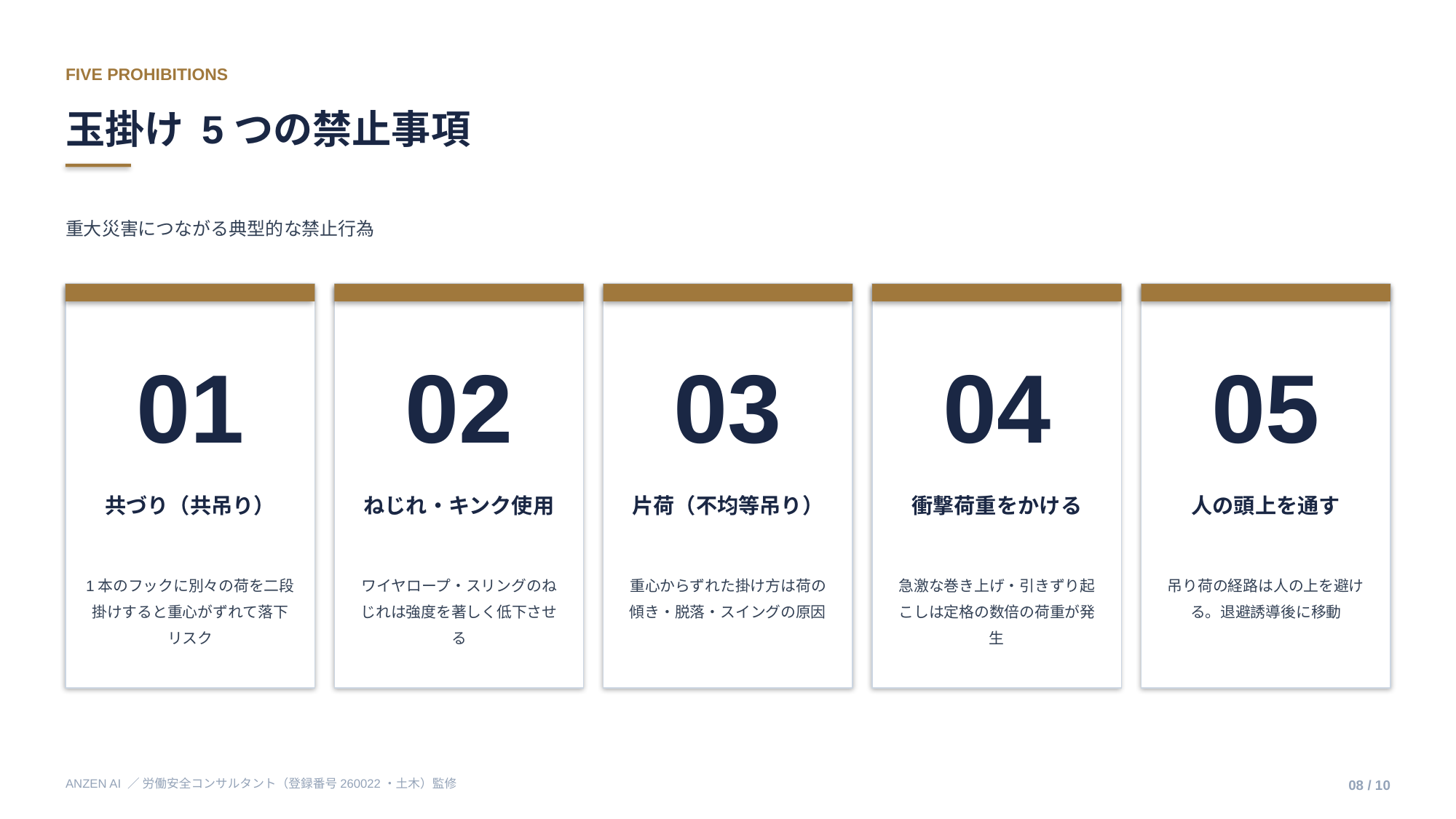

FIVE PROHIBITIONS
玉掛け 5つの禁止事項

重大災害につながる典型的な禁止行為

01
02
03
04
05
共づり（共吊り）
ねじれ・キンク使用
片荷（不均等吊り）
衝撃荷重をかける
人の頭上を通す
1本のフックに別々の荷を二段掛けすると重心がずれて落下リスク
ワイヤロープ・スリングのねじれは強度を著しく低下させる
重心からずれた掛け方は荷の傾き・脱落・スイングの原因
急激な巻き上げ・引きずり起こしは定格の数倍の荷重が発生
吊り荷の経路は人の上を避ける。退避誘導後に移動
ANZEN AI ／ 労働安全コンサルタント（登録番号260022・土木）監修
08 / 10